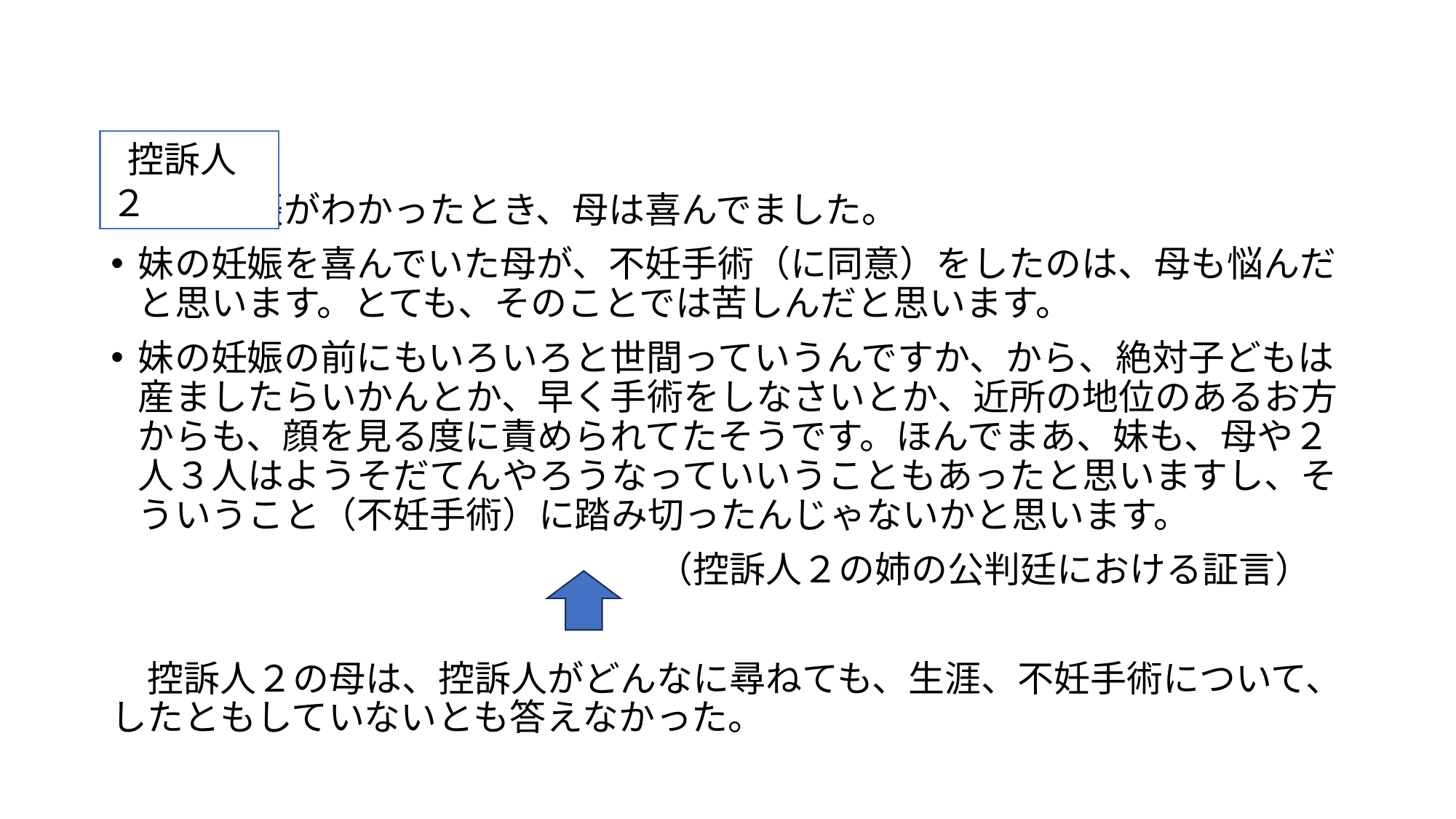

控訴人２
妹の妊娠がわかったとき、母は喜んでました。
妹の妊娠を喜んでいた母が、不妊手術（に同意）をしたのは、母も悩んだと思います。とても、そのことでは苦しんだと思います。
妹の妊娠の前にもいろいろと世間っていうんですか、から、絶対子どもは産ましたらいかんとか、早く手術をしなさいとか、近所の地位のあるお方からも、顔を見る度に責められてたそうです。ほんでまあ、妹も、母や２人３人はようそだてんやろうなっていいうこともあったと思いますし、そういうこと（不妊手術）に踏み切ったんじゃないかと思います。
　　　　　　　　　　　　　　　（控訴人２の姉の公判廷における証言）

　控訴人２の母は、控訴人がどんなに尋ねても、生涯、不妊手術について、したともしていないとも答えなかった。